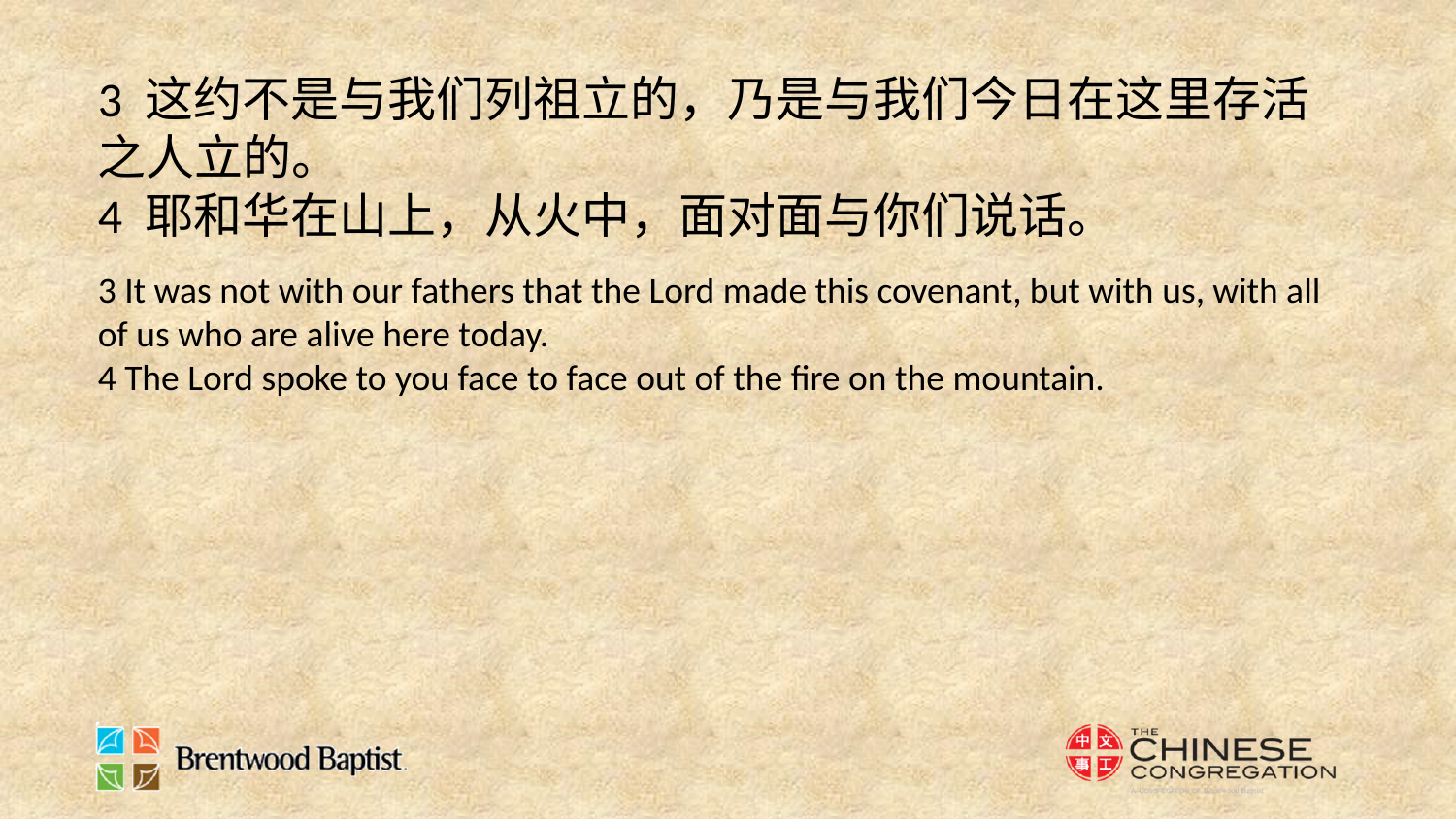

3 这约不是与我们列祖立的，乃是与我们今日在这里存活之人立的。
4 耶和华在山上，从火中，面对面与你们说话。

3 It was not with our fathers that the Lord made this covenant, but with us, with all of us who are alive here today.
4 The Lord spoke to you face to face out of the fire on the mountain.